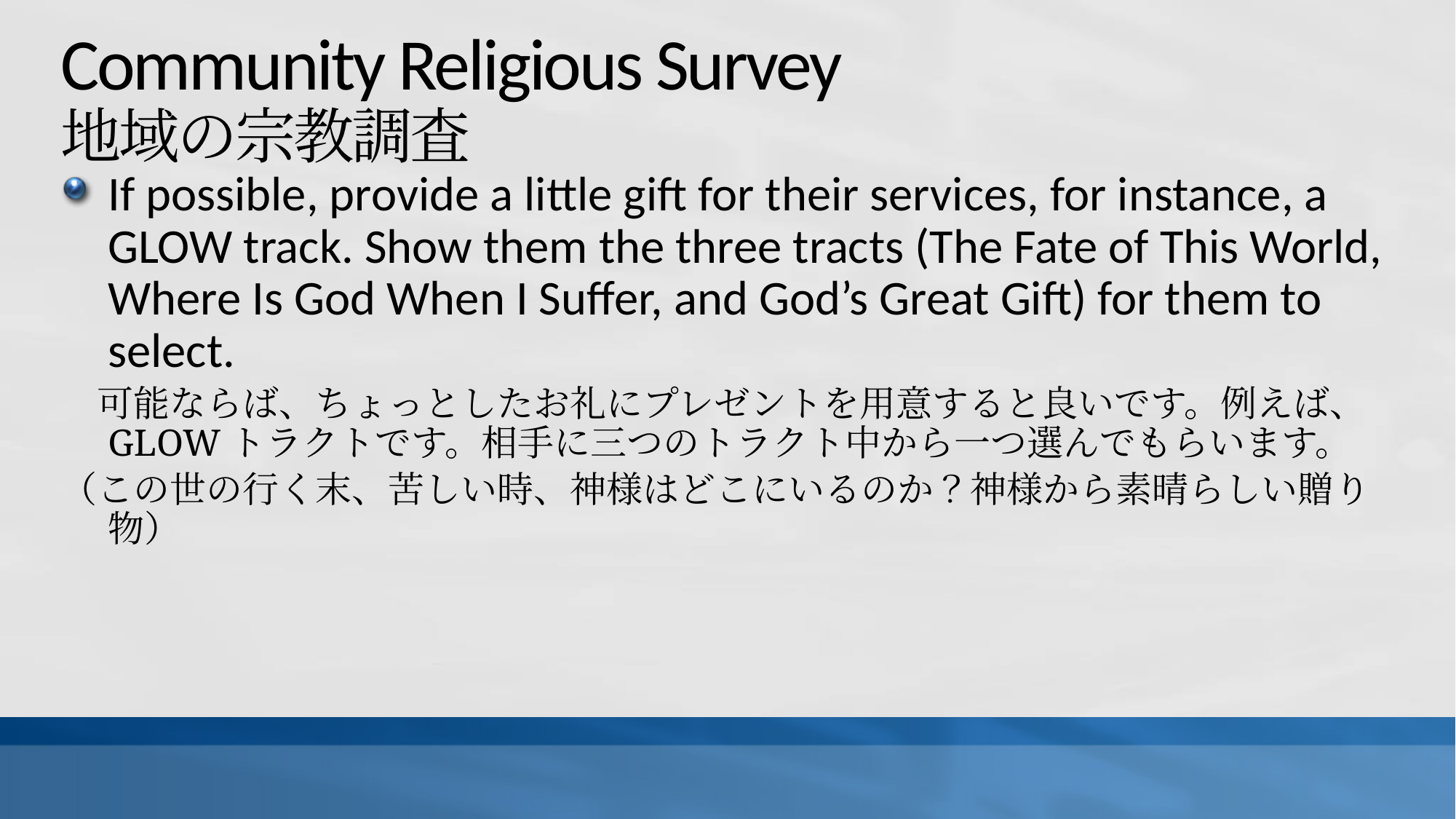

# Community Religious Survey 地域の宗教調査
If possible, provide a little gift for their services, for instance, a GLOW track. Show them the three tracts (The Fate of This World, Where Is God When I Suffer, and God’s Great Gift) for them to select.
　可能ならば、ちょっとしたお礼にプレゼントを用意すると良いです。例えば、GLOWトラクトです。相手に三つのトラクト中から一つ選んでもらいます。
（この世の行く末、苦しい時、神様はどこにいるのか？神様から素晴らしい贈り物）